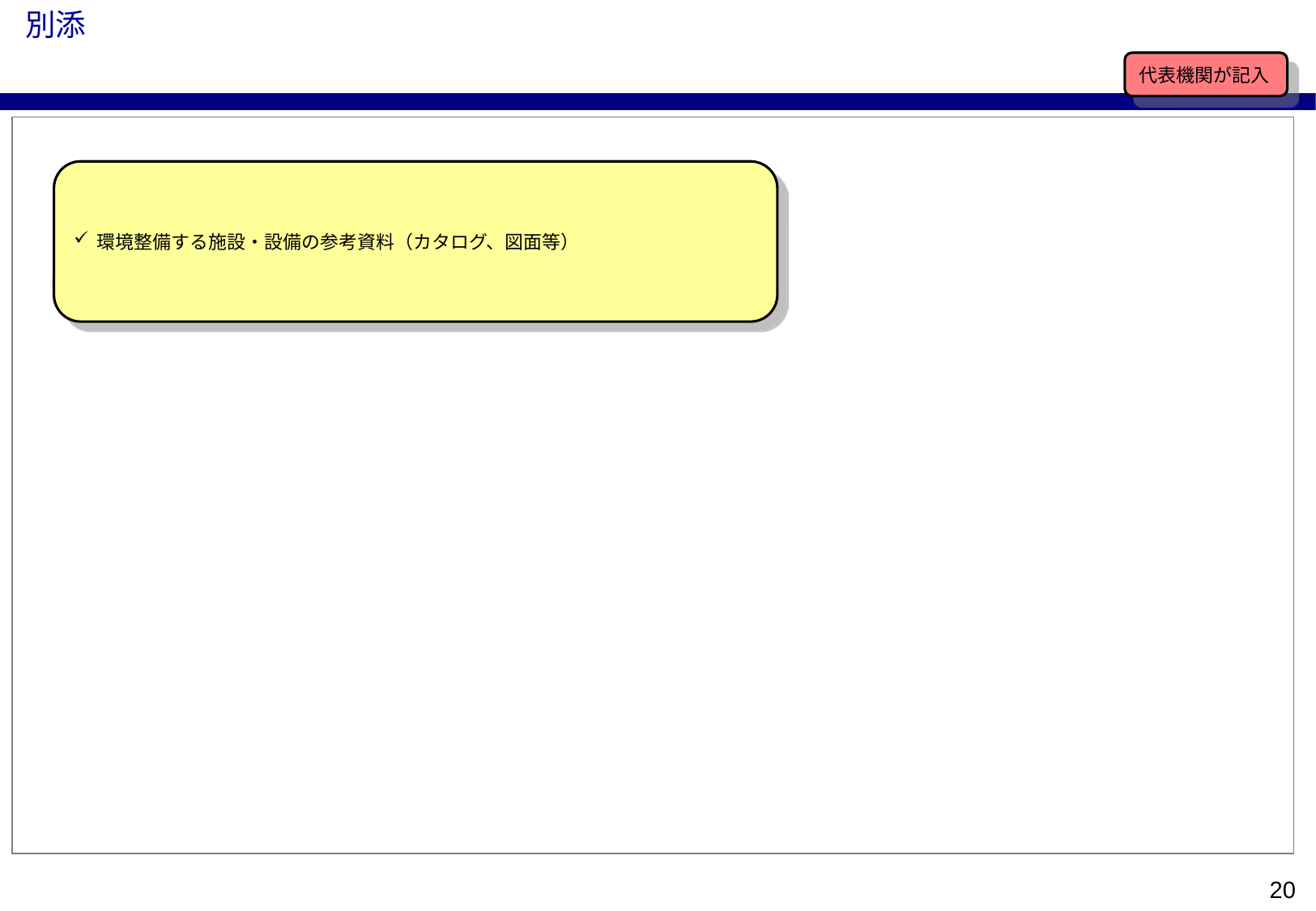

別添
代表機関が記入

環境整備する施設・設備の参考資料（カタログ、図面等）